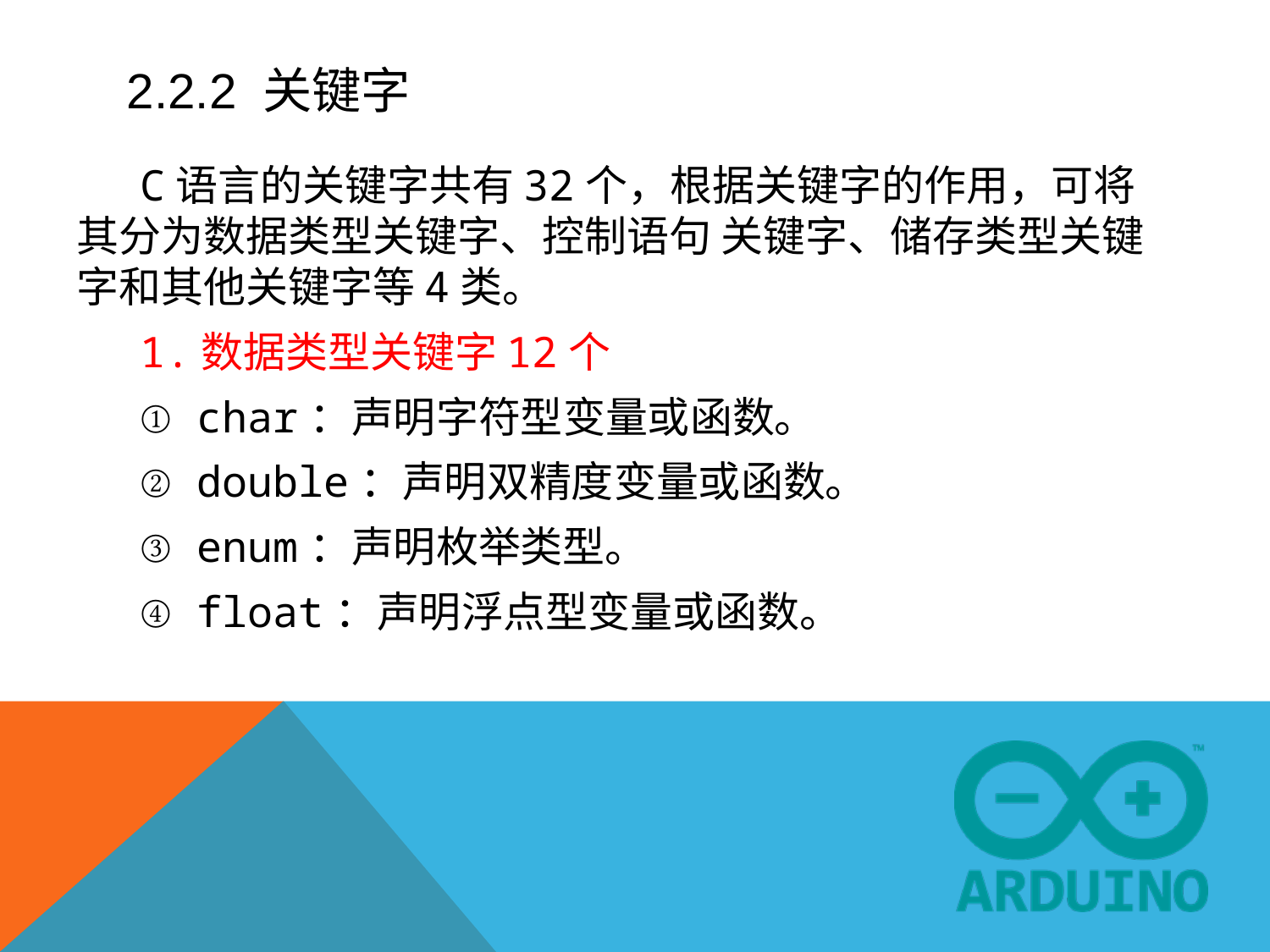

# 2.2.2 关键字
C语言的关键字共有32个，根据关键字的作用，可将其分为数据类型关键字、控制语句 关键字、储存类型关键字和其他关键字等4类。
1.数据类型关键字12个
① char：声明字符型变量或函数。
② double：声明双精度变量或函数。
③ enum：声明枚举类型。
④ float：声明浮点型变量或函数。